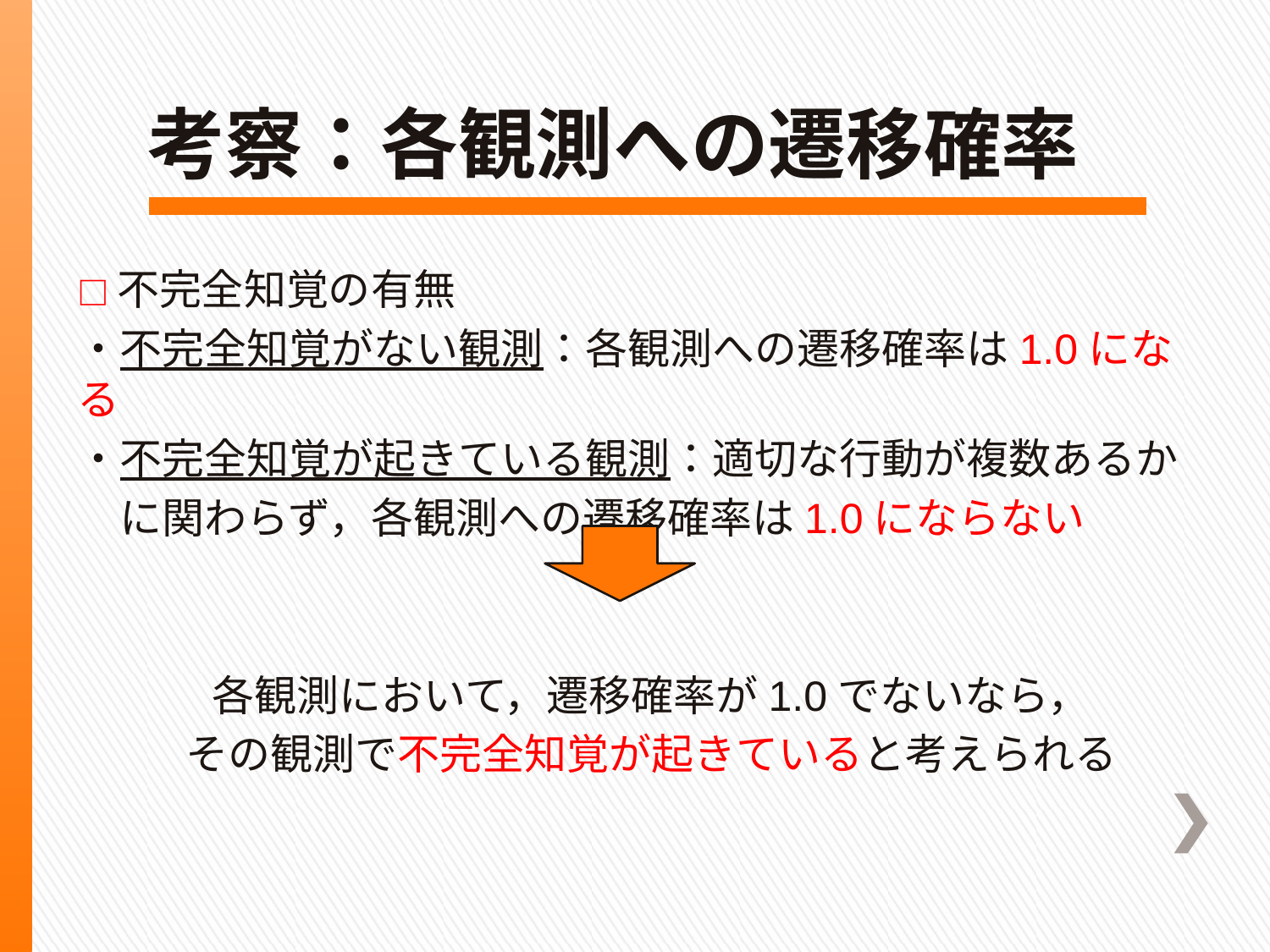

# 考察：各観測への遷移確率
□不完全知覚の有無
・不完全知覚がない観測：各観測への遷移確率は1.0になる
・不完全知覚が起きている観測：適切な行動が複数あるか
　に関わらず，各観測への遷移確率は1.0にならない

　各観測において，遷移確率が1.0でないなら，
　その観測で不完全知覚が起きていると考えられる